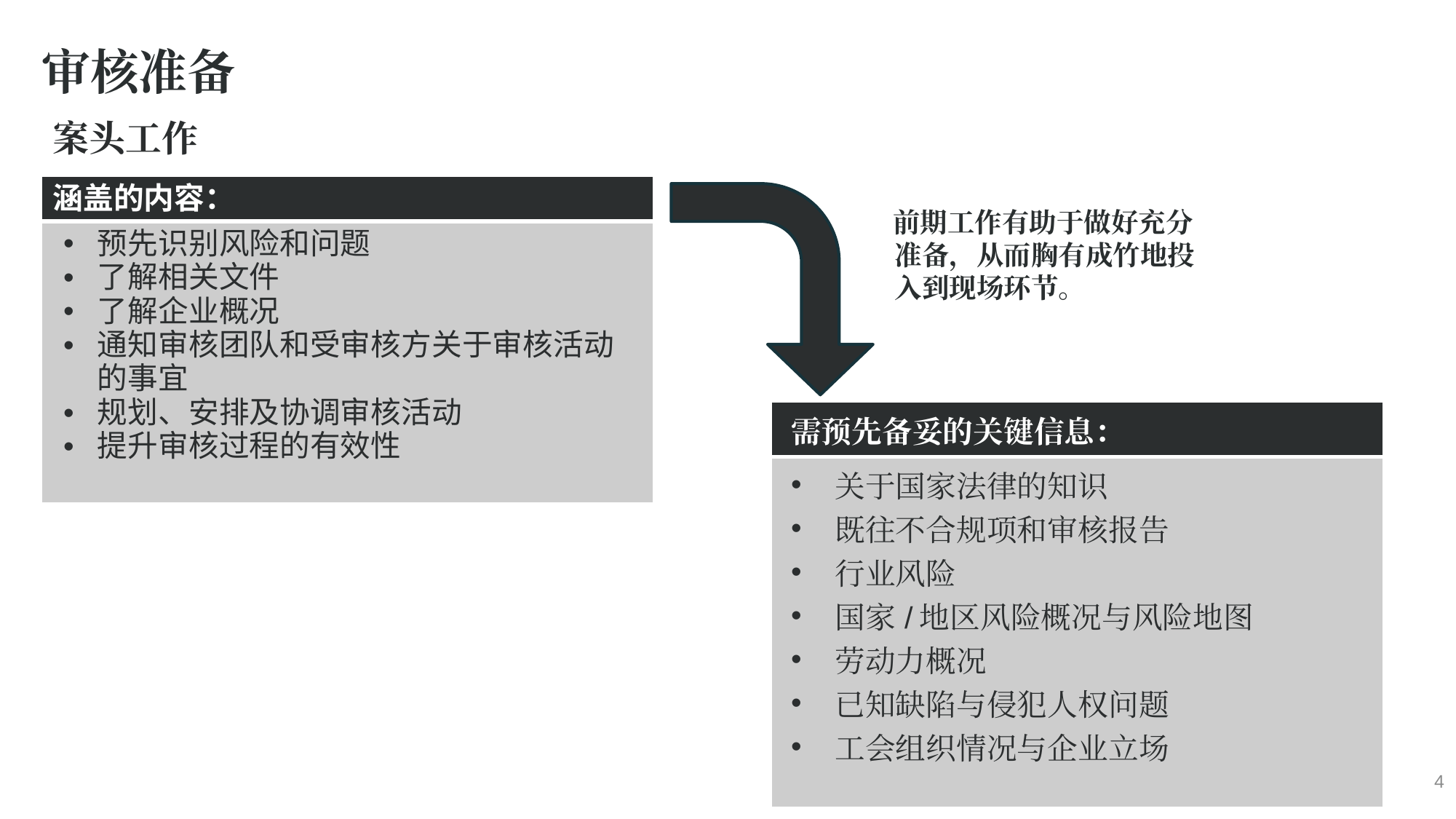

审核准备
案头工作

| 涵盖的内容： |
| --- |
| 预先识别风险和问题 了解相关文件 了解企业概况 通知审核团队和受审核方关于审核活动的事宜 规划、安排及协调审核活动 提升审核过程的有效性 |

前期工作有助于做好充分准备，从而胸有成竹地投入到现场环节。
| 需预先备妥的关键信息： |
| --- |
| 关于国家法律的知识 既往不合规项和审核报告 行业风险 国家/地区风险概况与风险地图 劳动力概况 已知缺陷与侵犯人权问题 工会组织情况与企业立场 |
4